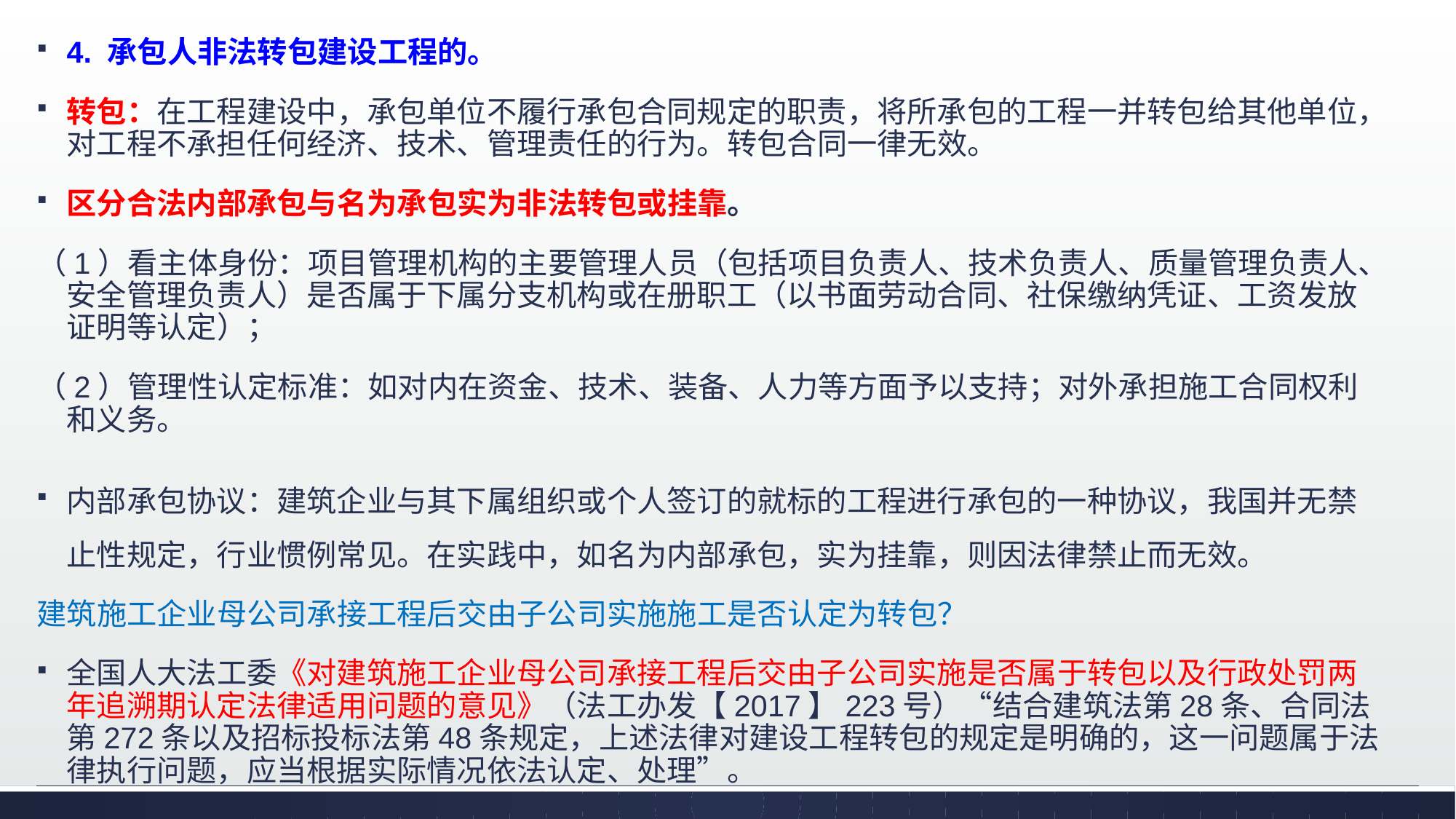

4. 承包人非法转包建设工程的。
转包：在工程建设中，承包单位不履行承包合同规定的职责，将所承包的工程一并转包给其他单位，对工程不承担任何经济、技术、管理责任的行为。转包合同一律无效。
区分合法内部承包与名为承包实为非法转包或挂靠。
（1）看主体身份：项目管理机构的主要管理人员（包括项目负责人、技术负责人、质量管理负责人、安全管理负责人）是否属于下属分支机构或在册职工（以书面劳动合同、社保缴纳凭证、工资发放证明等认定）；
（2）管理性认定标准：如对内在资金、技术、装备、人力等方面予以支持；对外承担施工合同权利和义务。
内部承包协议：建筑企业与其下属组织或个人签订的就标的工程进行承包的一种协议，我国并无禁止性规定，行业惯例常见。在实践中，如名为内部承包，实为挂靠，则因法律禁止而无效。
建筑施工企业母公司承接工程后交由子公司实施施工是否认定为转包？
全国人大法工委《对建筑施工企业母公司承接工程后交由子公司实施是否属于转包以及行政处罚两年追溯期认定法律适用问题的意见》（法工办发【2017】223号）“结合建筑法第28条、合同法第272条以及招标投标法第48条规定，上述法律对建设工程转包的规定是明确的，这一问题属于法律执行问题，应当根据实际情况依法认定、处理”。